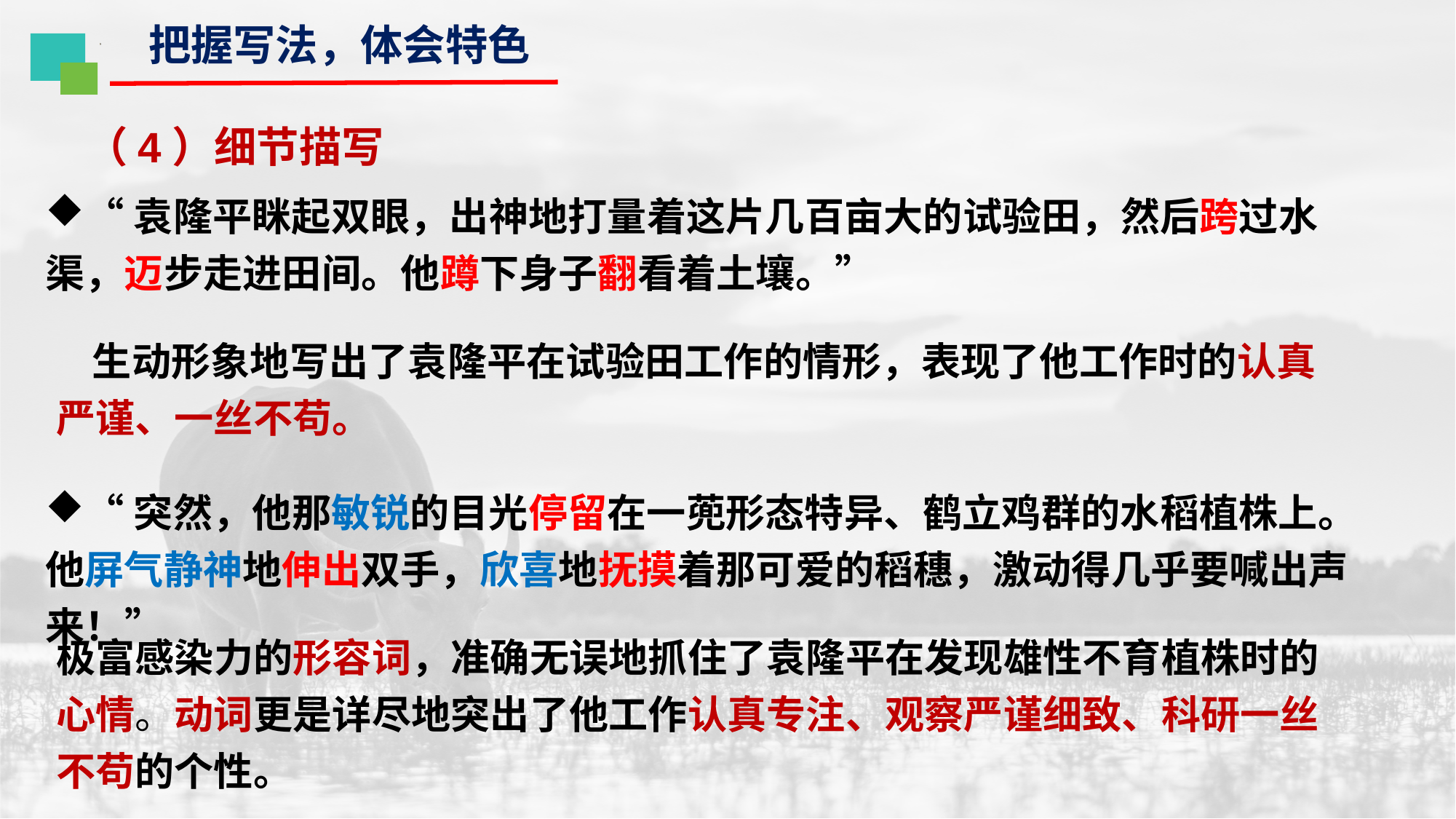

把握写法，体会特色

（4）细节描写
“袁隆平眯起双眼，出神地打量着这片几百亩大的试验田，然后跨过水渠，迈步走进田间。他蹲下身子翻看着土壤。”
   生动形象地写出了袁隆平在试验田工作的情形，表现了他工作时的认真严谨、一丝不苟。
“突然，他那敏锐的目光停留在一蔸形态特异、鹤立鸡群的水稻植株上。他屏气静神地伸出双手，欣喜地抚摸着那可爱的稻穗，激动得几乎要喊出声来！”
极富感染力的形容词，准确无误地抓住了袁隆平在发现雄性不育植株时的心情。动词更是详尽地突出了他工作认真专注、观察严谨细致、科研一丝不苟的个性。